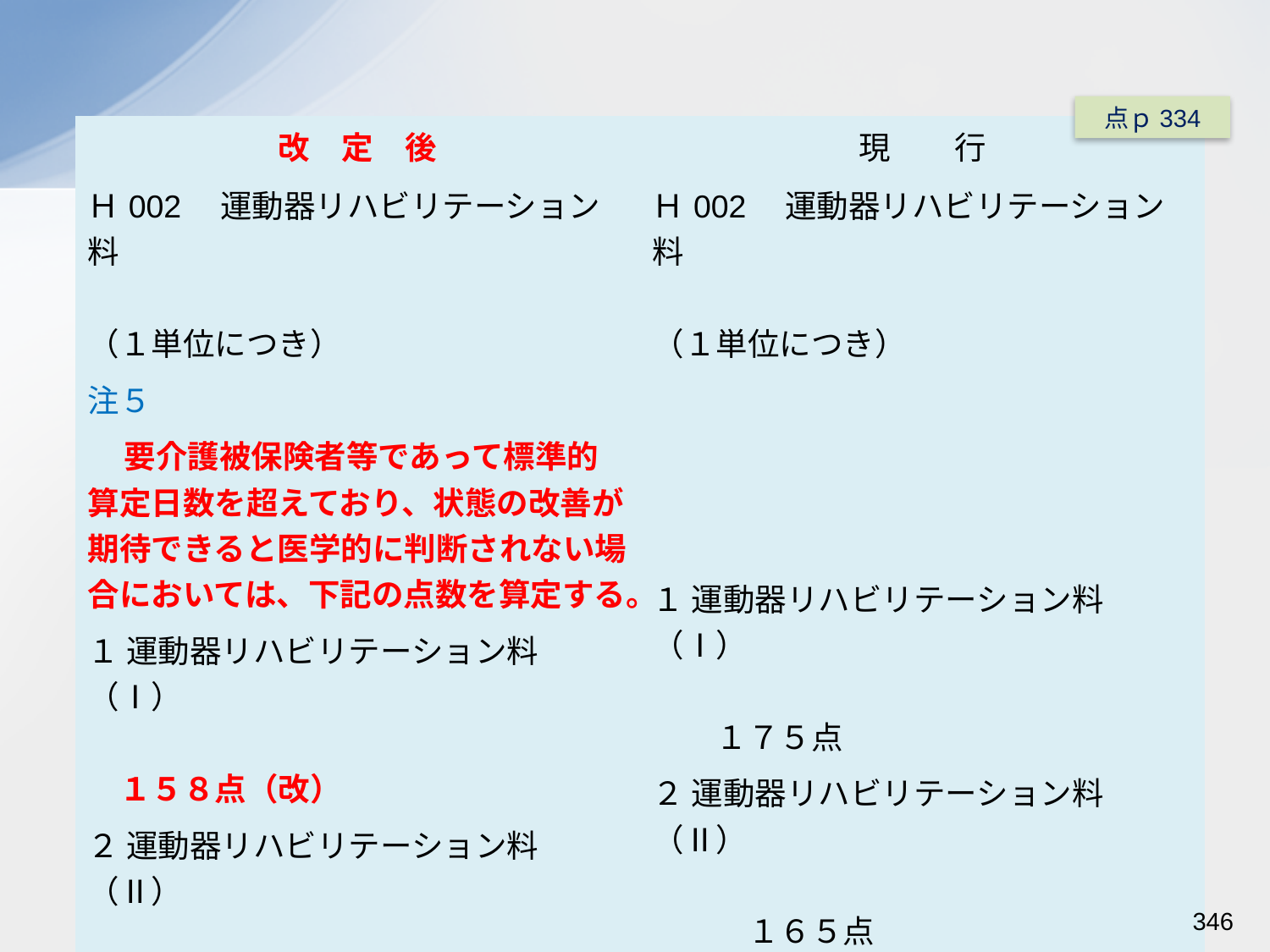

点ｐ334
| 改　定　後 | 現　　行 |
| --- | --- |
| Ｈ002　運動器リハビリテーション料 　　　　　　　　　　　　　　　　（１単位につき） 注５　 要介護被保険者等であって標準的算定日数を超えており、状態の改善が期待できると医学的に判断されない場合においては、下記の点数を算定する。 １ 運動器リハビリテーション料（Ⅰ） 　　　　　　　　　　　　　　　　　１５８点（改） ２ 運動器リハビリテーション料（Ⅱ）　 　　　　　　　　　　　　　　　　　１４９点（改） ３ 運動器リハビリテーション料（Ⅲ） 　　　　　　　　　　　　　　　　　　８０点 | Ｈ002　運動器リハビリテーション料 　　　　　　　　　　　　　　　　（１単位につき） １ 運動器リハビリテーション料（Ⅰ） 　　　　　　　　　　　　　　　　　　１７５点 ２ 運動器リハビリテーション料（Ⅱ）　 　　　　　　　　　　　　　　　　　　　１６５点 ３ 運動器リハビリテーション料（Ⅲ） 　 　　　　　　　　　　　　　　　　　　　　８０点 |
346